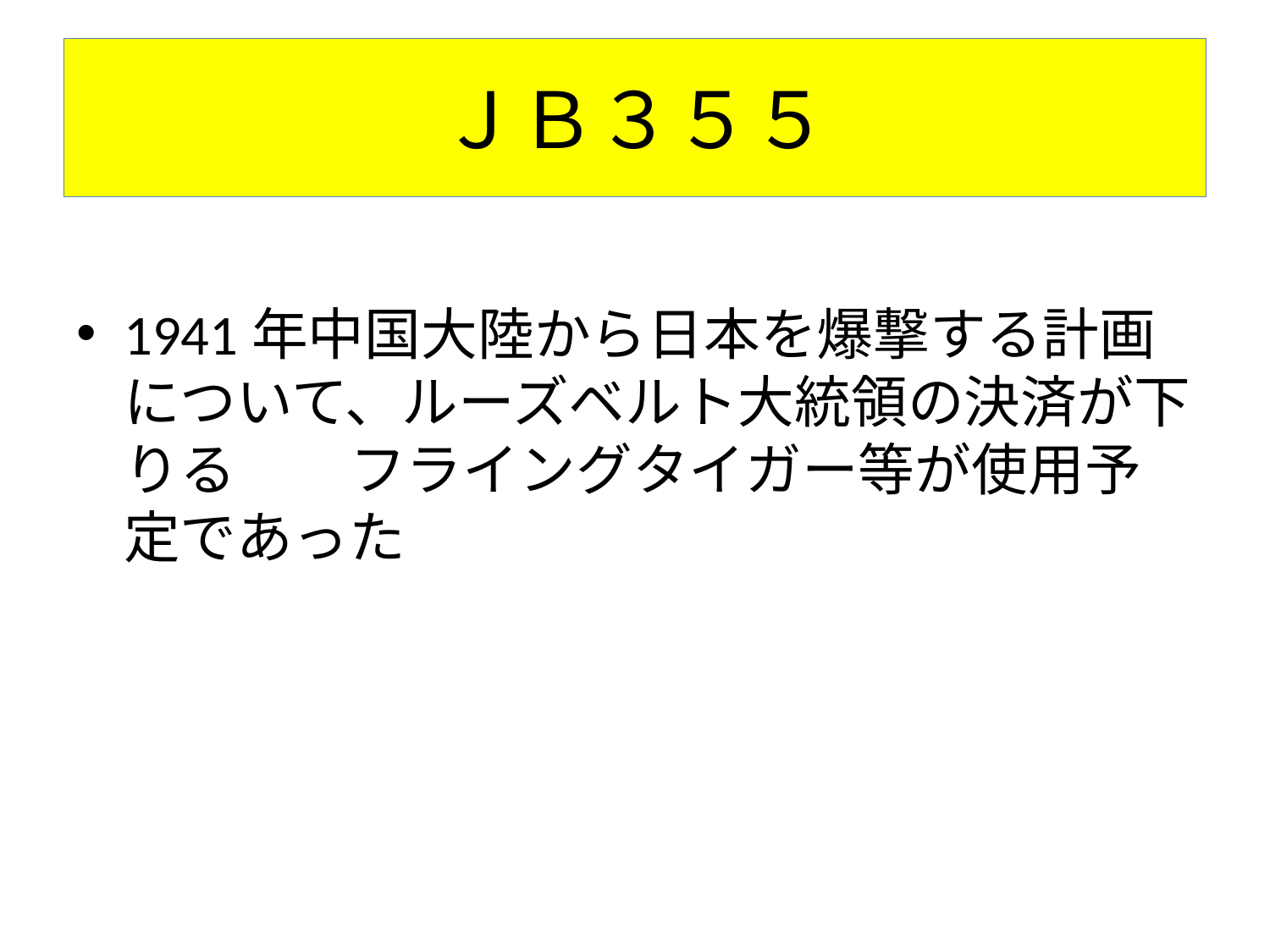

# ＪＢ３５５
1941年中国大陸から日本を爆撃する計画について、ルーズベルト大統領の決済が下りる　　フライングタイガー等が使用予定であった